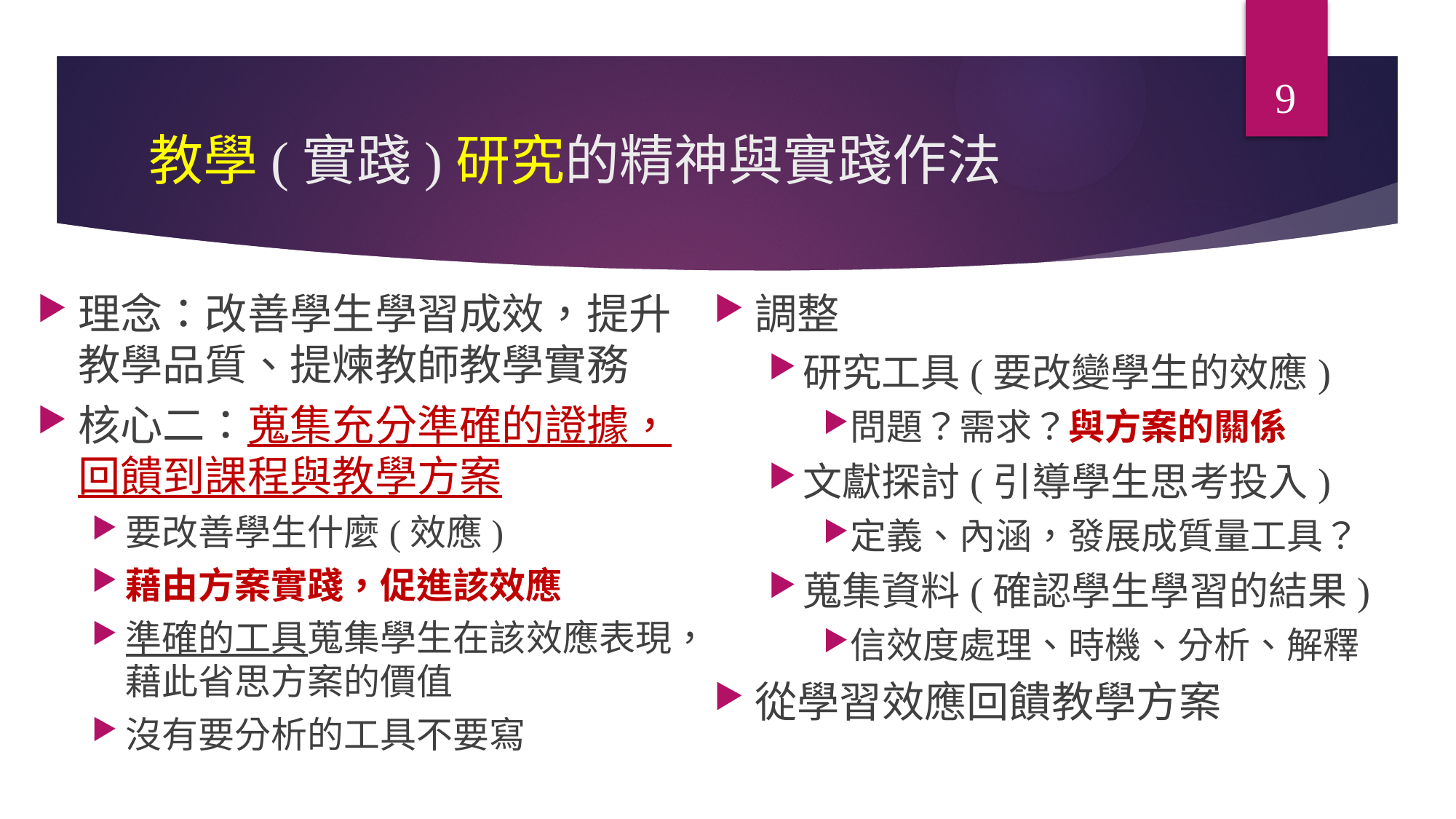

9
# 教學(實踐)研究的精神與實踐作法
理念：改善學生學習成效，提升教學品質、提煉教師教學實務
核心二：蒐集充分準確的證據，回饋到課程與教學方案
要改善學生什麼(效應)
藉由方案實踐，促進該效應
準確的工具蒐集學生在該效應表現，藉此省思方案的價值
沒有要分析的工具不要寫
調整
研究工具(要改變學生的效應)
問題？需求？與方案的關係
文獻探討(引導學生思考投入)
定義、內涵，發展成質量工具？
蒐集資料(確認學生學習的結果)
信效度處理、時機、分析、解釋
從學習效應回饋教學方案